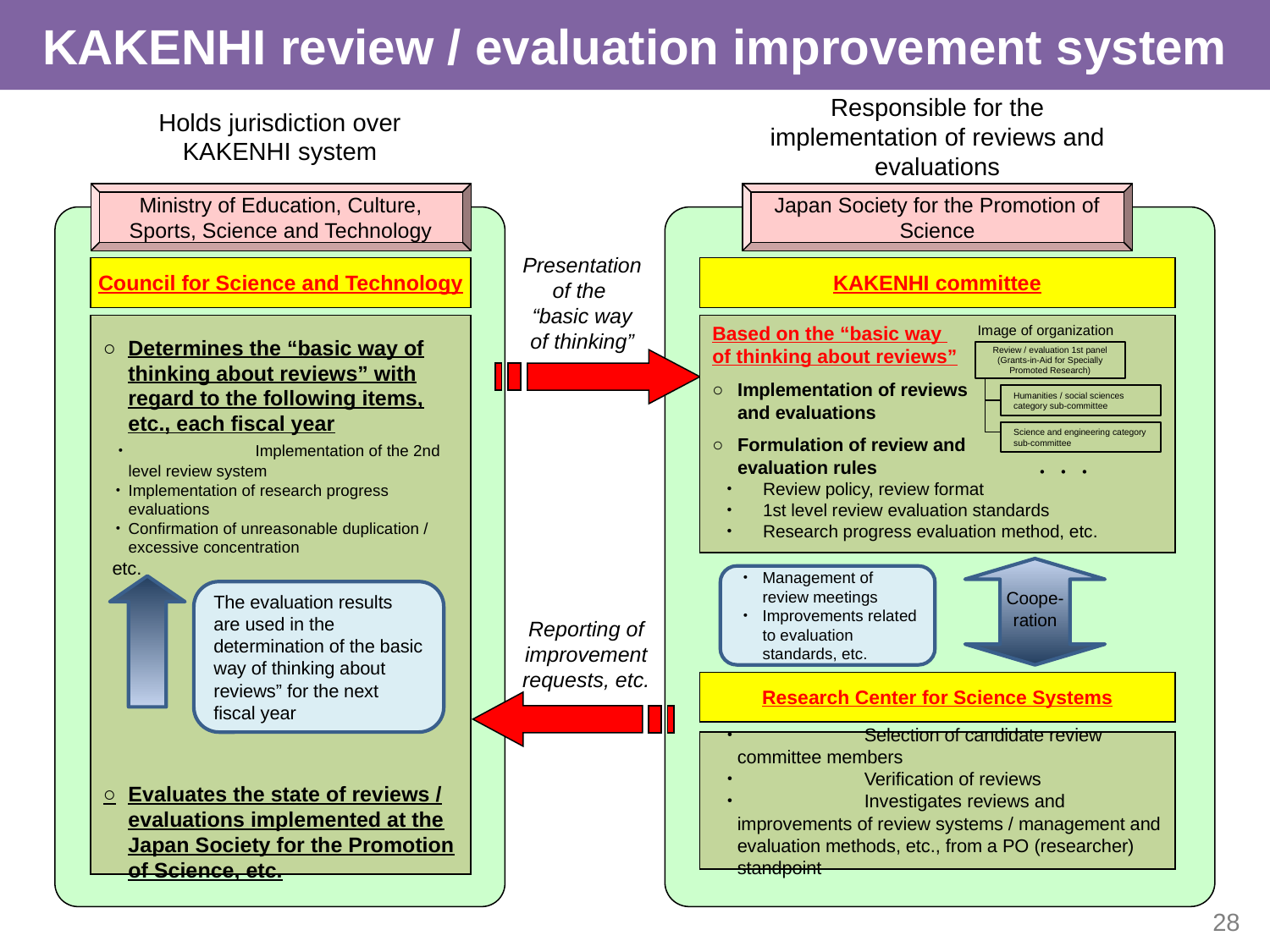

KAKENHI review / evaluation improvement system
Holds jurisdiction over KAKENHI system
Responsible for the implementation of reviews and evaluations
Ministry of Education, Culture, Sports, Science and Technology
Japan Society for the Promotion of Science

Council for Science and Technology
KAKENHI committee
Presentation of the
“basic way of thinking”
Image of organization
・・・
Based on the “basic way
of thinking about reviews”

○	Implementation of reviews
and evaluations
○	Formulation of review and
evaluation rules
 ・	Review policy, review format
 ・	1st level review evaluation standards
 ・	Research progress evaluation method, etc.

○	Determines the “basic way of thinking about reviews” with regard to the following items, etc., each fiscal year
 ・	Implementation of the 2nd level review system
 ・	Implementation of research progress evaluations
 ・	Confirmation of unreasonable duplication / excessive concentration
  etc.

○	Evaluates the state of reviews / evaluations implemented at the Japan Society for the Promotion of Science, etc.

Review / evaluation 1st panel
(Grants-in-Aid for Specially Promoted Research)

Humanities / social sciences category sub-committee
Science and engineering category sub-committee
Coope-
ration
・	Management of review meetings
・	Improvements related to evaluation standards, etc.

The evaluation results are used in the determination of the basic way of thinking about reviews” for the next fiscal year
Reporting of improvement requests, etc.
Research Center for Science Systems

 ・	Selection of candidate review committee members
 ・	Verification of reviews
 ・	Investigates reviews and improvements of review systems / management and evaluation methods, etc., from a PO (researcher) standpoint
28